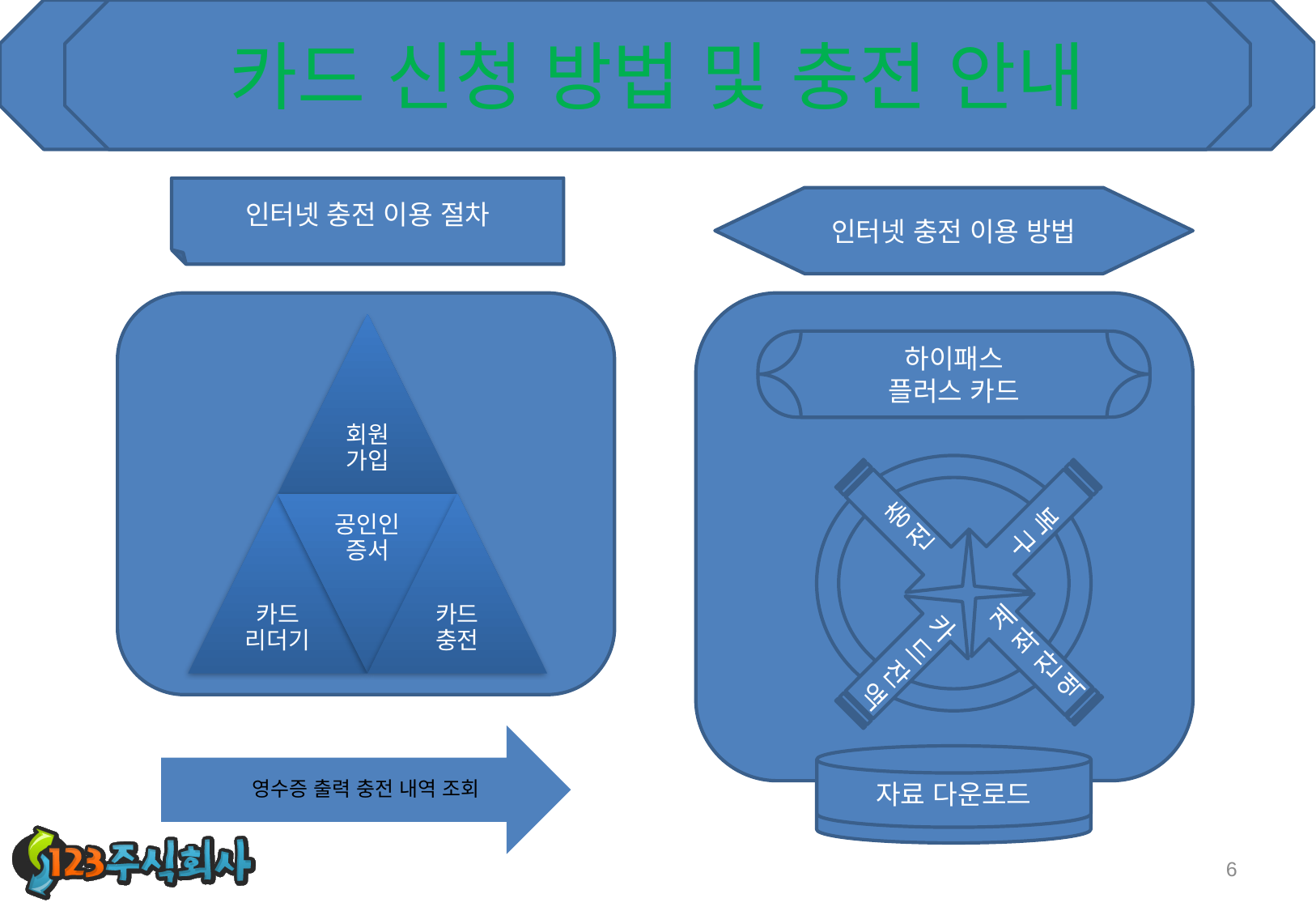

# 카드 신청 방법 및 충전 안내
인터넷 충전 이용 절차

회원
가입
카드
리더기
공인인
증서
카드
충전
영수증 출력 충전 내역 조회
인터넷 충전 이용 방법

하이패스
플러스 카드

복구
충전
계좌잔액
카드잔액
자료 다운로드

6